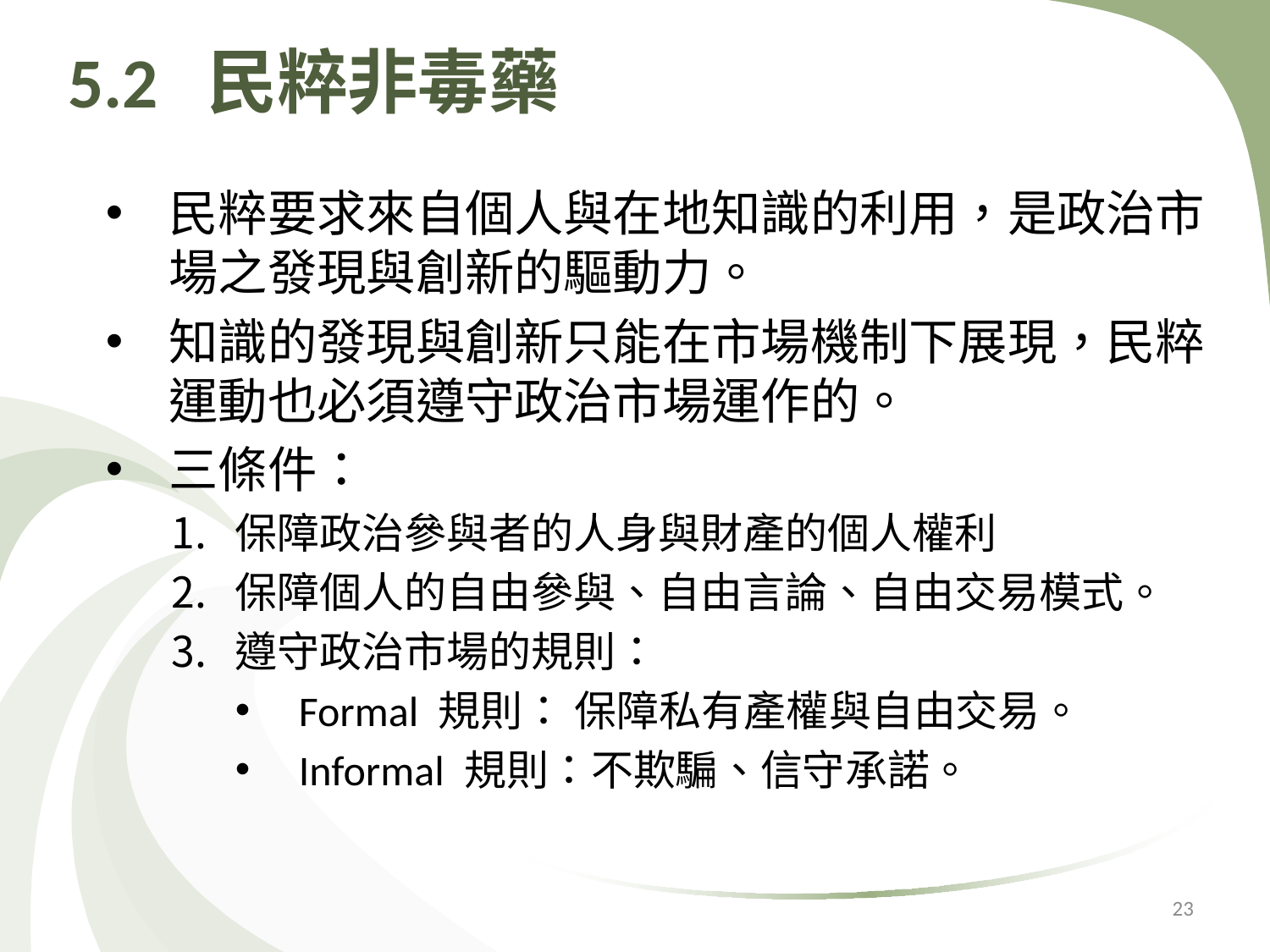

# 5.2  民粹非毒藥
民粹要求來自個人與在地知識的利用，是政治市場之發現與創新的驅動力。
知識的發現與創新只能在市場機制下展現，民粹運動也必須遵守政治市場運作的。
三條件：
保障政治參與者的人身與財產的個人權利
保障個人的自由參與、自由言論、自由交易模式。
遵守政治市場的規則：
Formal 規則： 保障私有產權與自由交易。
Informal 規則：不欺騙、信守承諾。
23